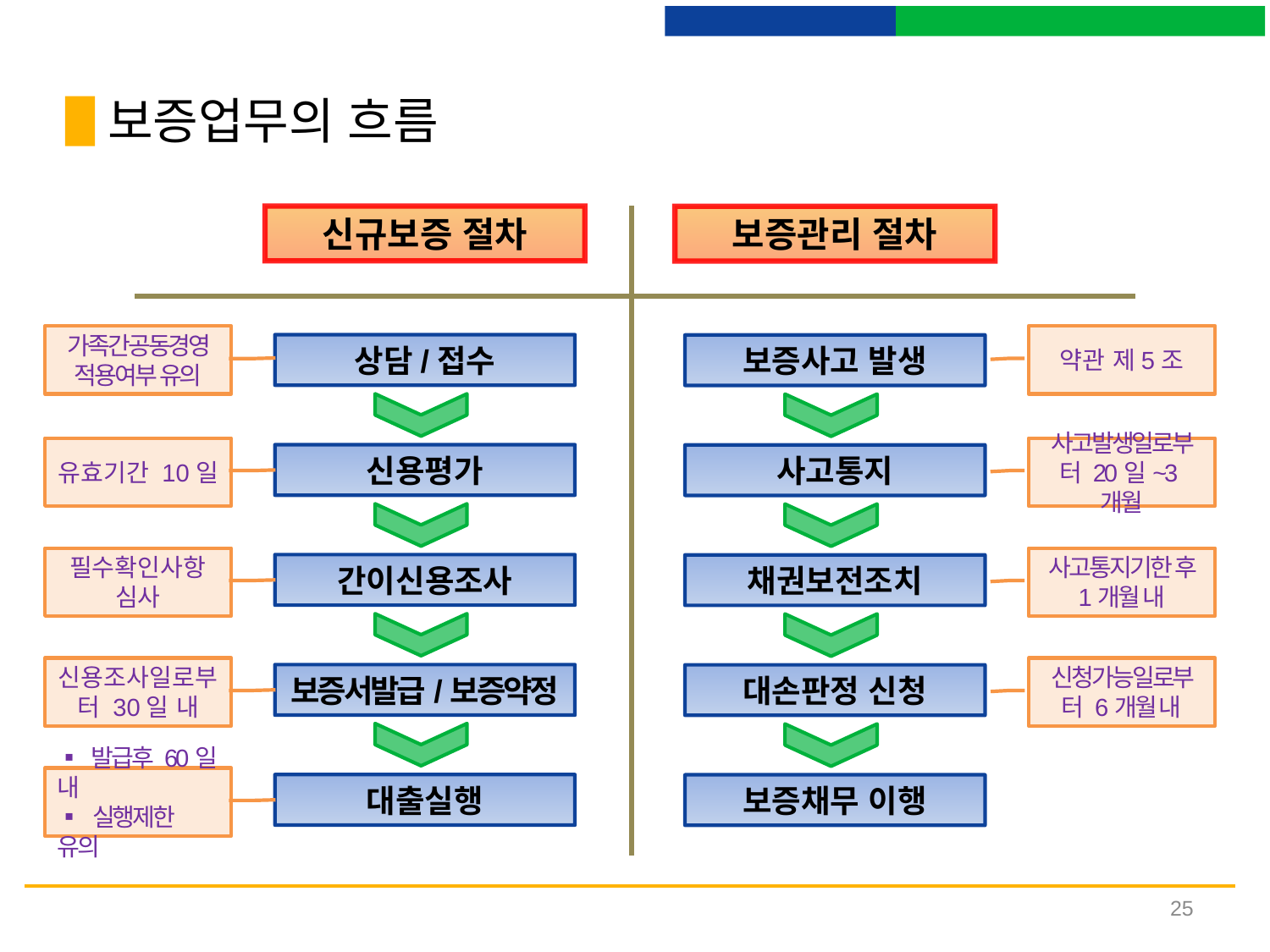

보증업무의 흐름

신규보증 절차
보증관리 절차
약관 제5조
가족간공동경영 적용여부 유의
상담/접수
보증사고 발생

유효기간 10일
사고발생일로부터 20일~3개월
신용평가
사고통지

필수확인사항 심사
사고통지기한 후 1개월 내
간이신용조사
채권보전조치

신용조사일로부터 30일 내
신청가능일로부터 6개월 내
보증서발급/보증약정
대손판정 신청

▪ 발급후 60일 내
▪ 실행제한 유의
대출실행
보증채무 이행
25